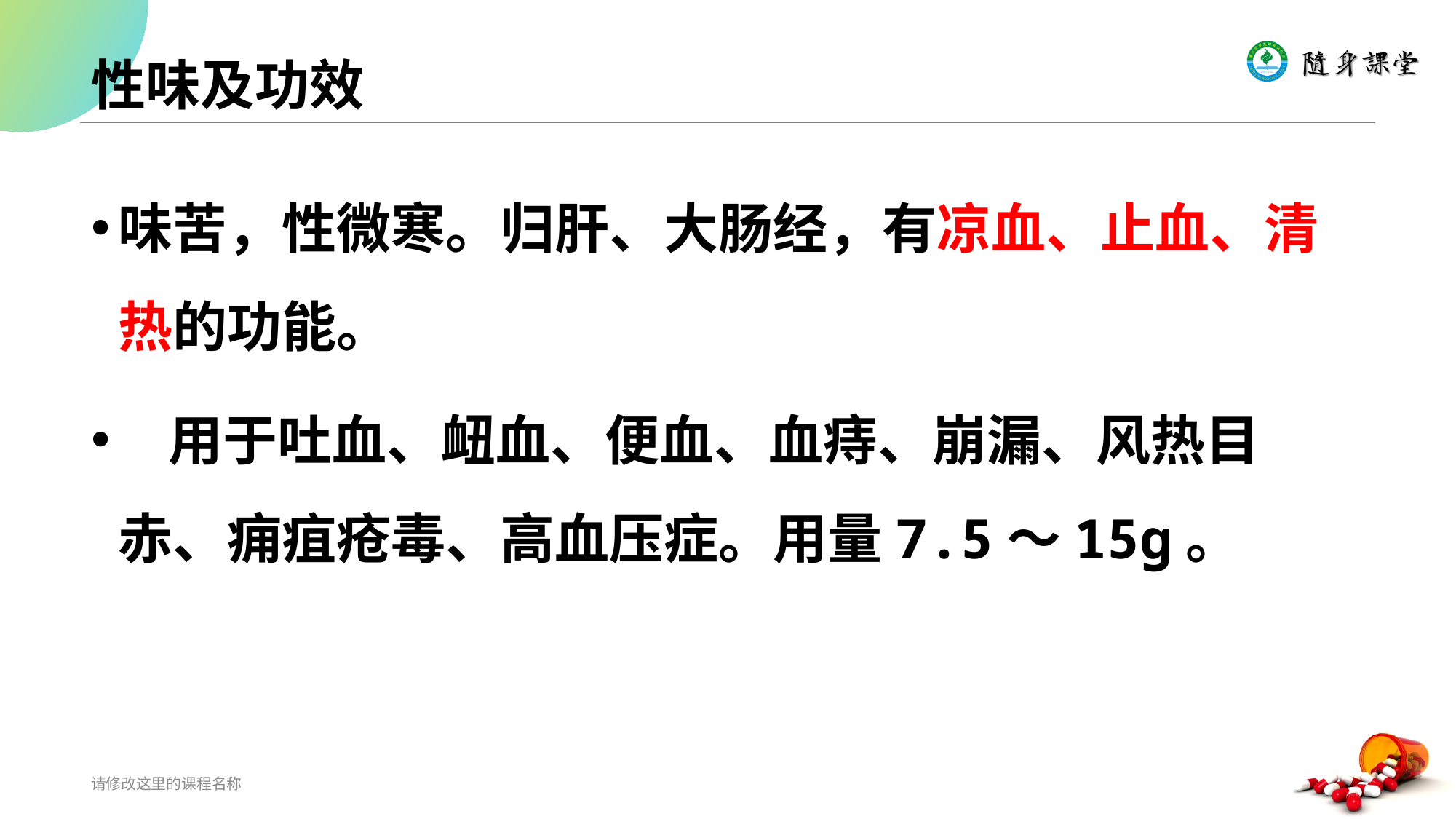

# 性味及功效
味苦，性微寒。归肝、大肠经，有凉血、止血、清热的功能。
   用于吐血、衄血、便血、血痔、崩漏、风热目赤、痈疽疮毒、高血压症。用量7.5～15g。
请修改这里的课程名称
12